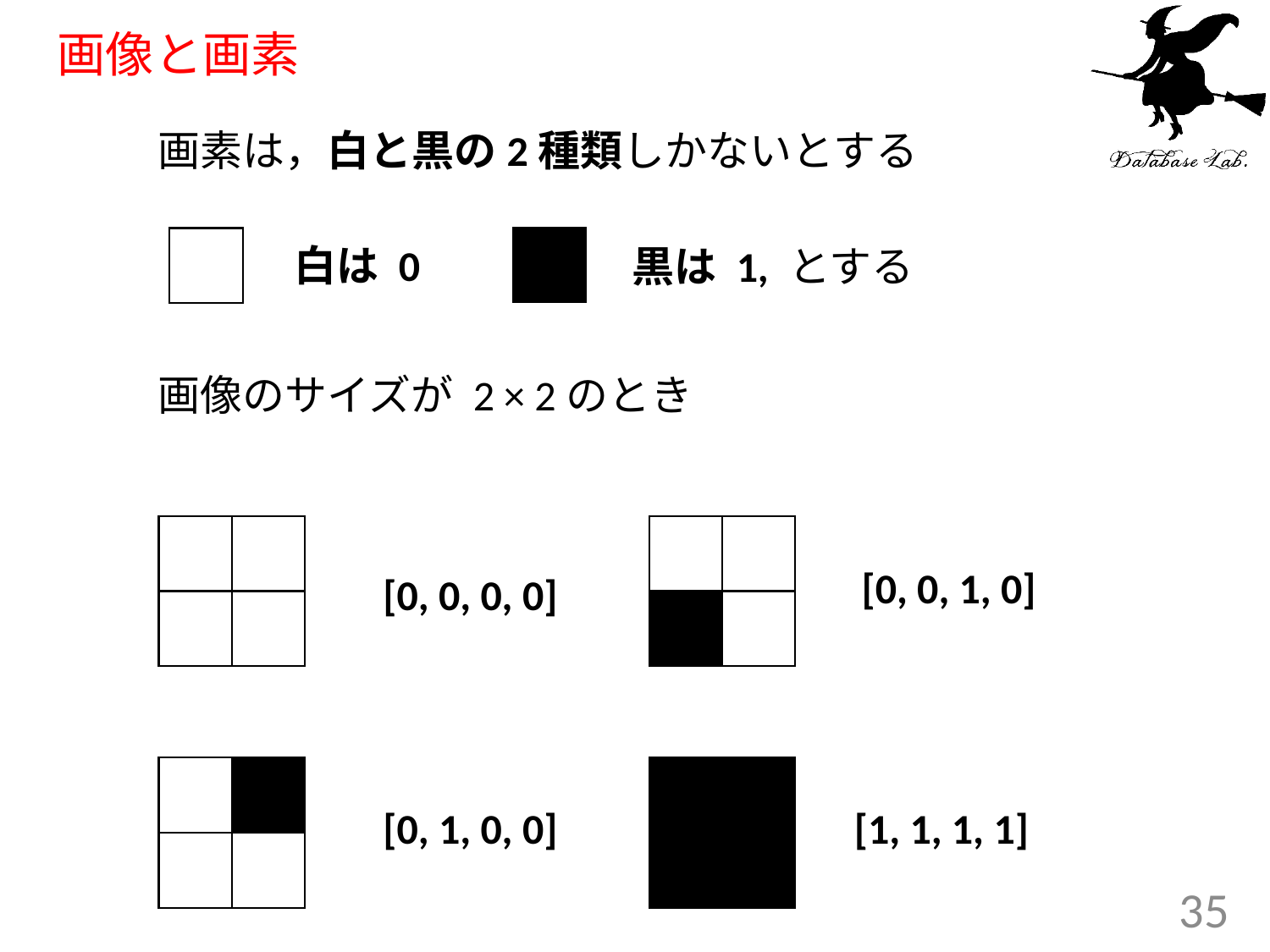

# 画像と画素
画素は，白と黒の2種類しかないとする

白は 0
黒は 1, とする
画像のサイズが 2 × 2のとき

[0, 0, 1, 0]
[0, 0, 0, 0]

[1, 1, 1, 1]
[0, 1, 0, 0]

35